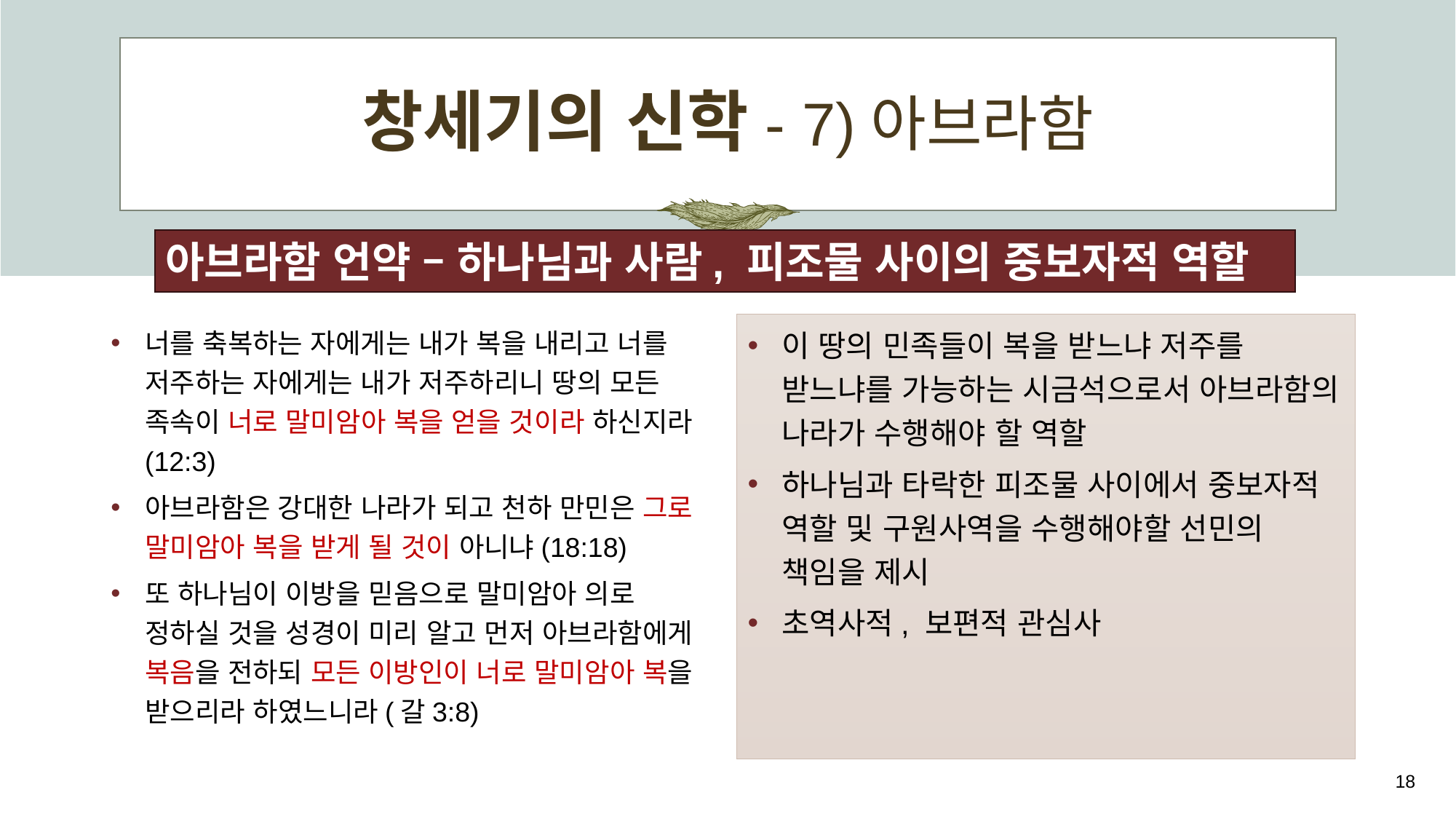

# 창세기의 신학- 7)아브라함
아브라함 언약 – 하나님과 사람, 피조물 사이의 중보자적 역할
너를 축복하는 자에게는 내가 복을 내리고 너를 저주하는 자에게는 내가 저주하리니 땅의 모든 족속이 너로 말미암아 복을 얻을 것이라 하신지라(12:3)
아브라함은 강대한 나라가 되고 천하 만민은 그로 말미암아 복을 받게 될 것이 아니냐(18:18)
또 하나님이 이방을 믿음으로 말미암아 의로 정하실 것을 성경이 미리 알고 먼저 아브라함에게 복음을 전하되 모든 이방인이 너로 말미암아 복을 받으리라 하였느니라(갈3:8)

이 땅의 민족들이 복을 받느냐 저주를 받느냐를 가능하는 시금석으로서 아브라함의 나라가 수행해야 할 역할
하나님과 타락한 피조물 사이에서 중보자적 역할 및 구원사역을 수행해야할 선민의 책임을 제시
초역사적, 보편적 관심사
18